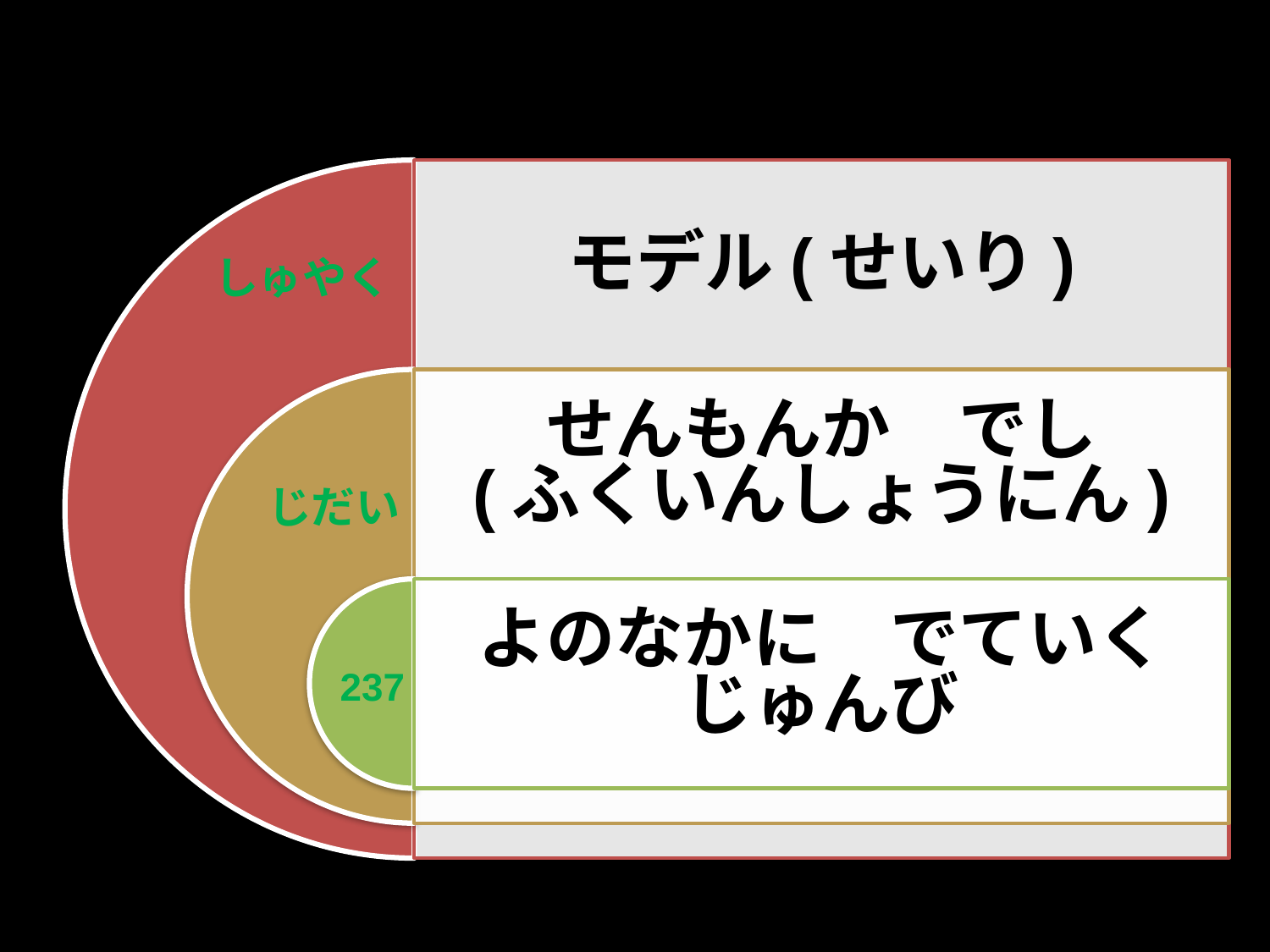

モデル(せいり)
せんもんか　でし
(ふくいんしょうにん)
よのなかに　でていく
じゅんび
しゅやく
じだい
# 237